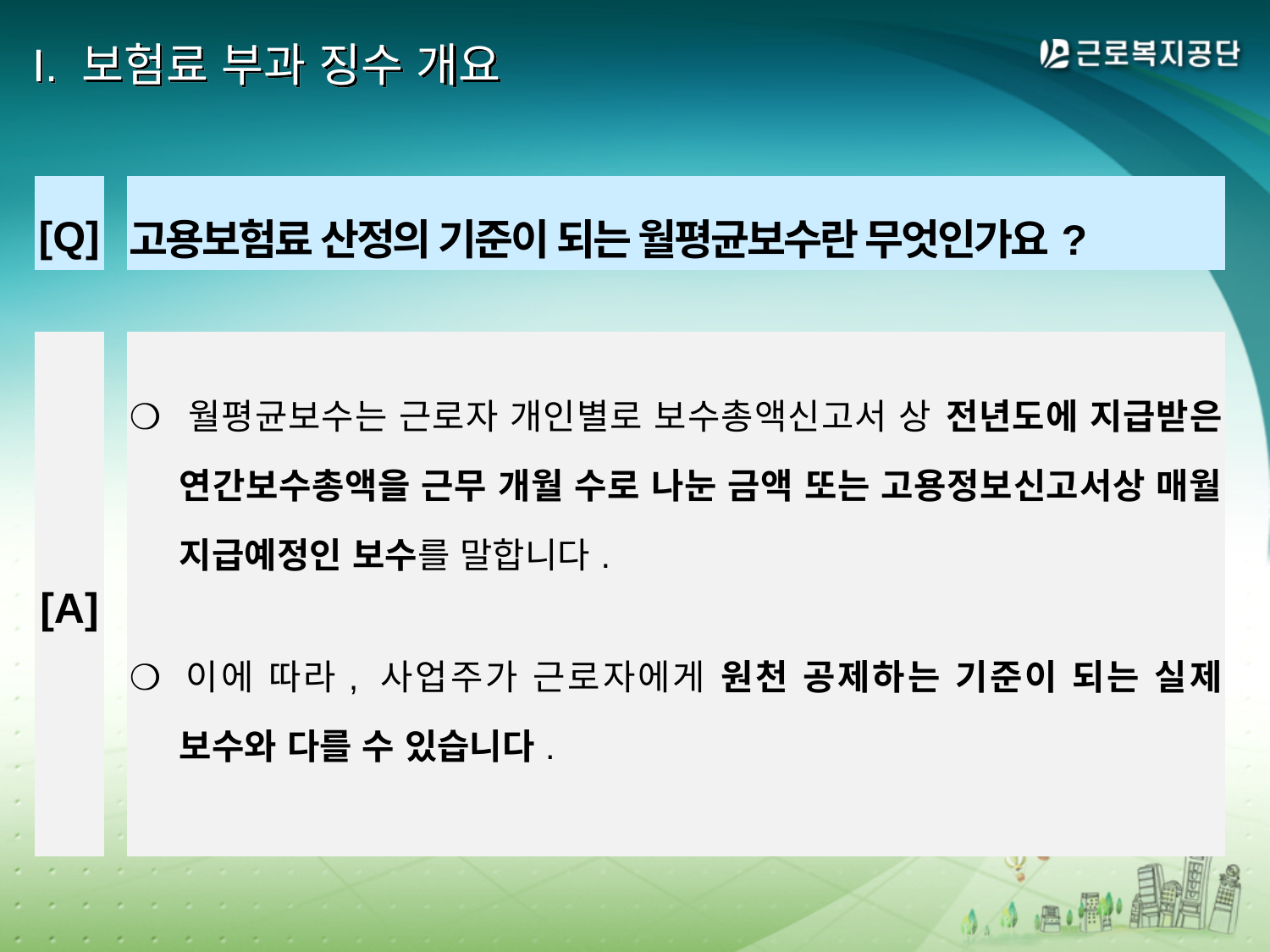

# I. 보험료 부과 징수 개요
| [Q] |  | 고용보험료 산정의 기준이 되는 월평균보수란 무엇인가요? |
| --- | --- | --- |
|  |  |  |
| [A] |  | ❍ 월평균보수는 근로자 개인별로 보수총액신고서 상 전년도에 지급받은 연간보수총액을 근무 개월 수로 나눈 금액 또는 고용정보신고서상 매월 지급예정인 보수를 말합니다. ❍ 이에 따라, 사업주가 근로자에게 원천 공제하는 기준이 되는 실제 보수와 다를 수 있습니다. |